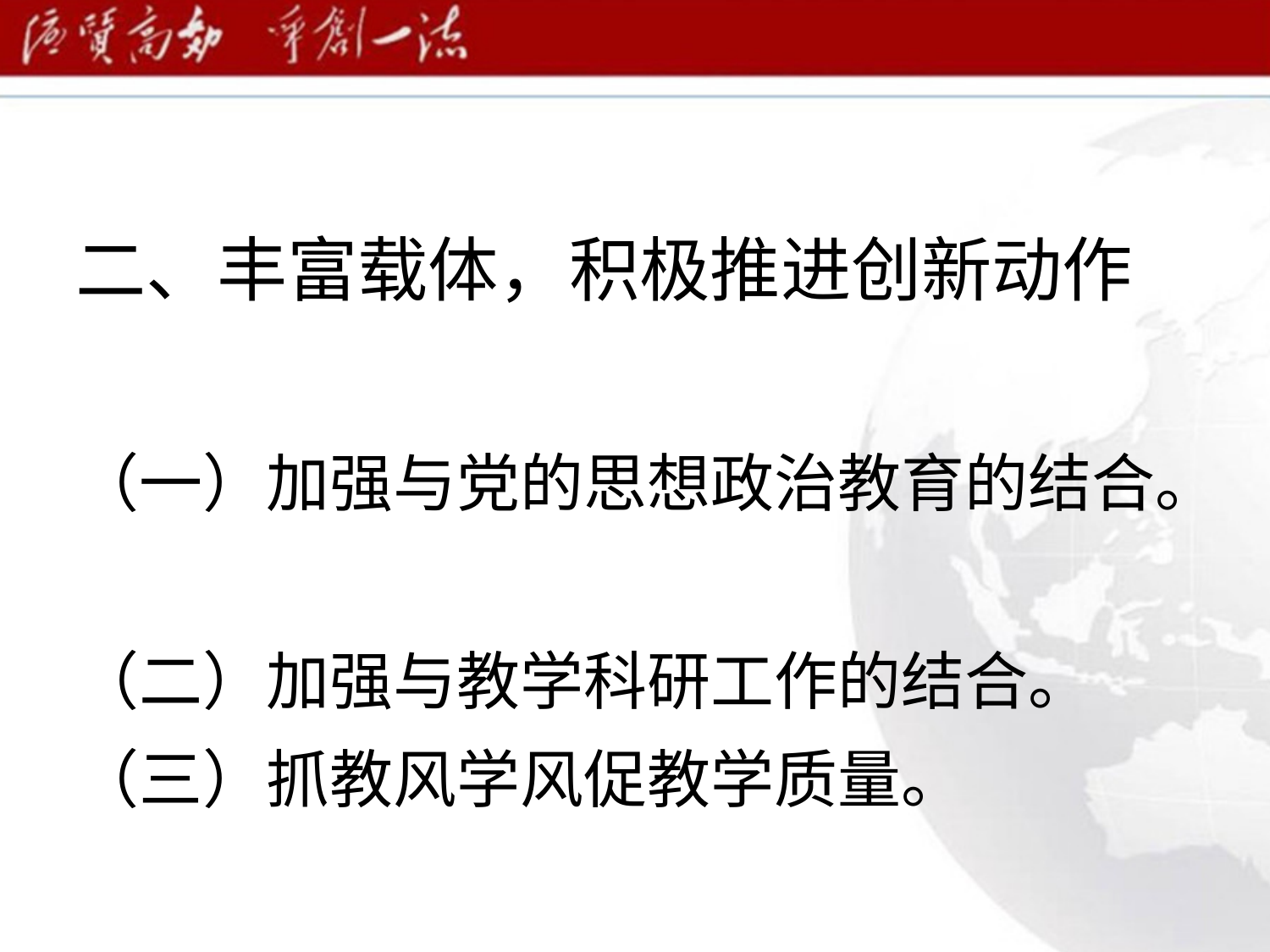

# 二、丰富载体，积极推进创新动作 （一）加强与党的思想政治教育的结合。 （二）加强与教学科研工作的结合。 （三）抓教风学风促教学质量。